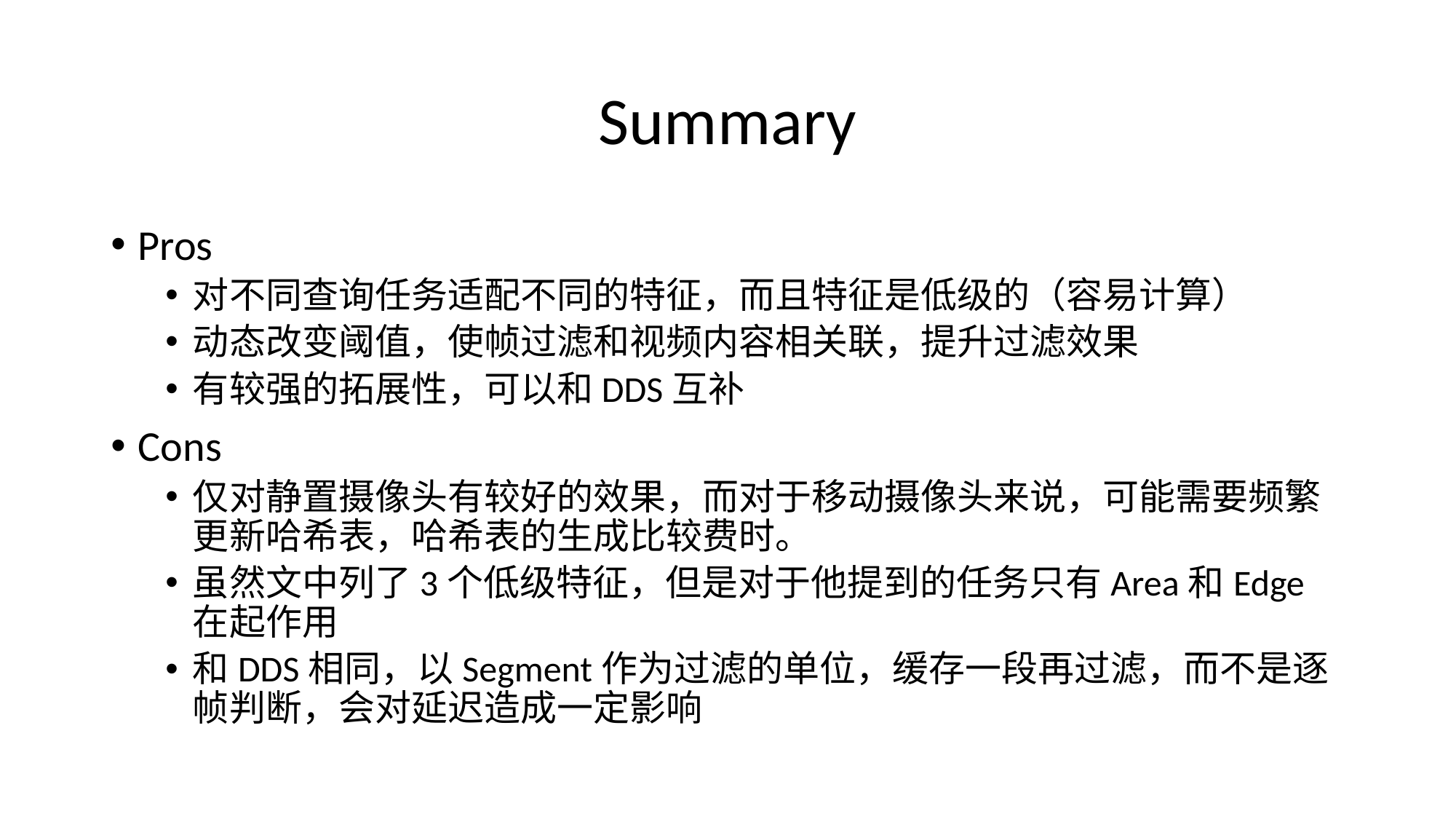

# Summary
Pros
对不同查询任务适配不同的特征，而且特征是低级的（容易计算）
动态改变阈值，使帧过滤和视频内容相关联，提升过滤效果
有较强的拓展性，可以和DDS互补
Cons
仅对静置摄像头有较好的效果，而对于移动摄像头来说，可能需要频繁更新哈希表，哈希表的生成比较费时。
虽然文中列了3个低级特征，但是对于他提到的任务只有Area和Edge在起作用
和DDS相同，以Segment作为过滤的单位，缓存一段再过滤，而不是逐帧判断，会对延迟造成一定影响